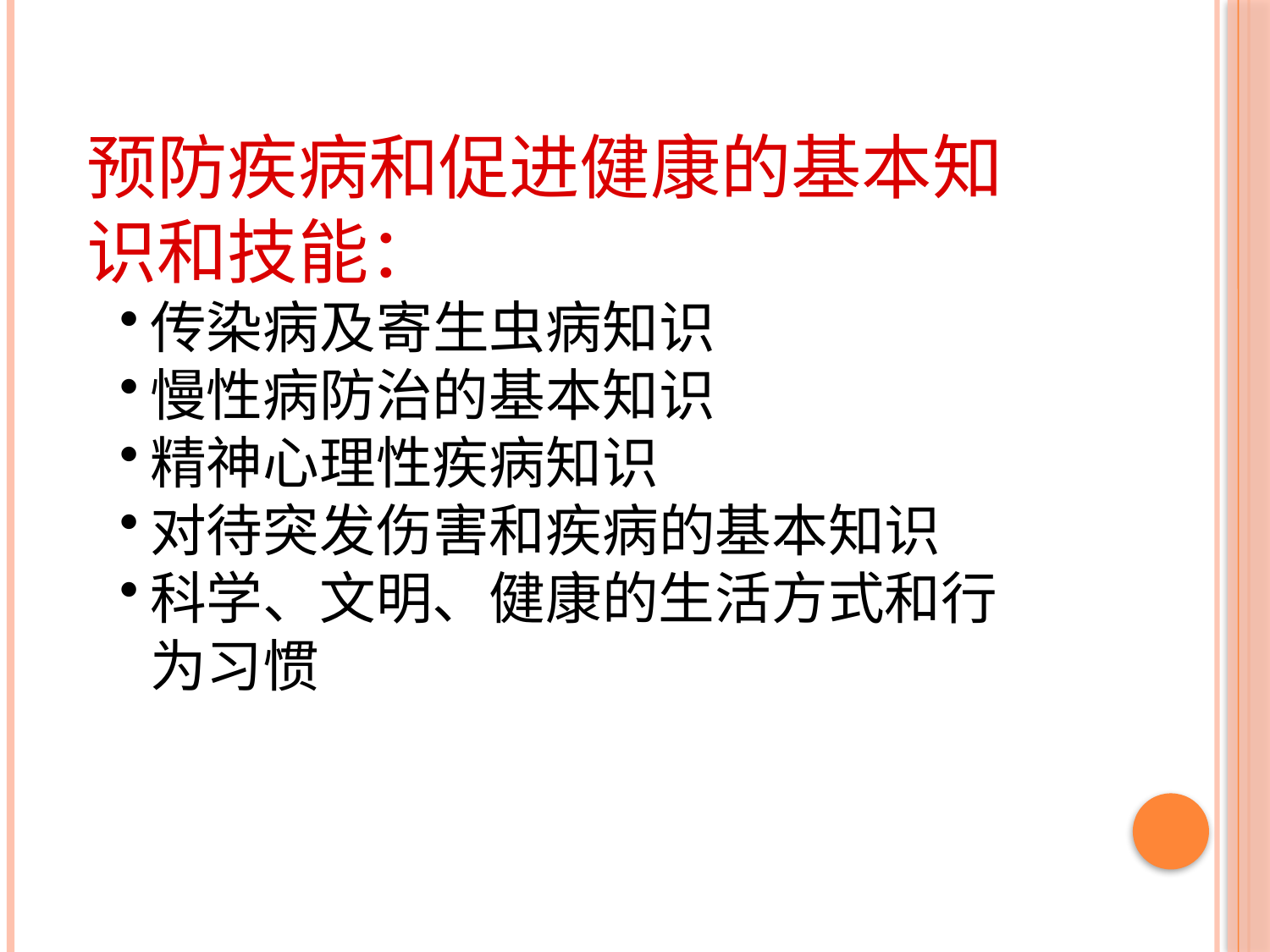

预防疾病和促进健康的基本知识和技能：
传染病及寄生虫病知识
慢性病防治的基本知识
精神心理性疾病知识
对待突发伤害和疾病的基本知识
科学、文明、健康的生活方式和行为习惯